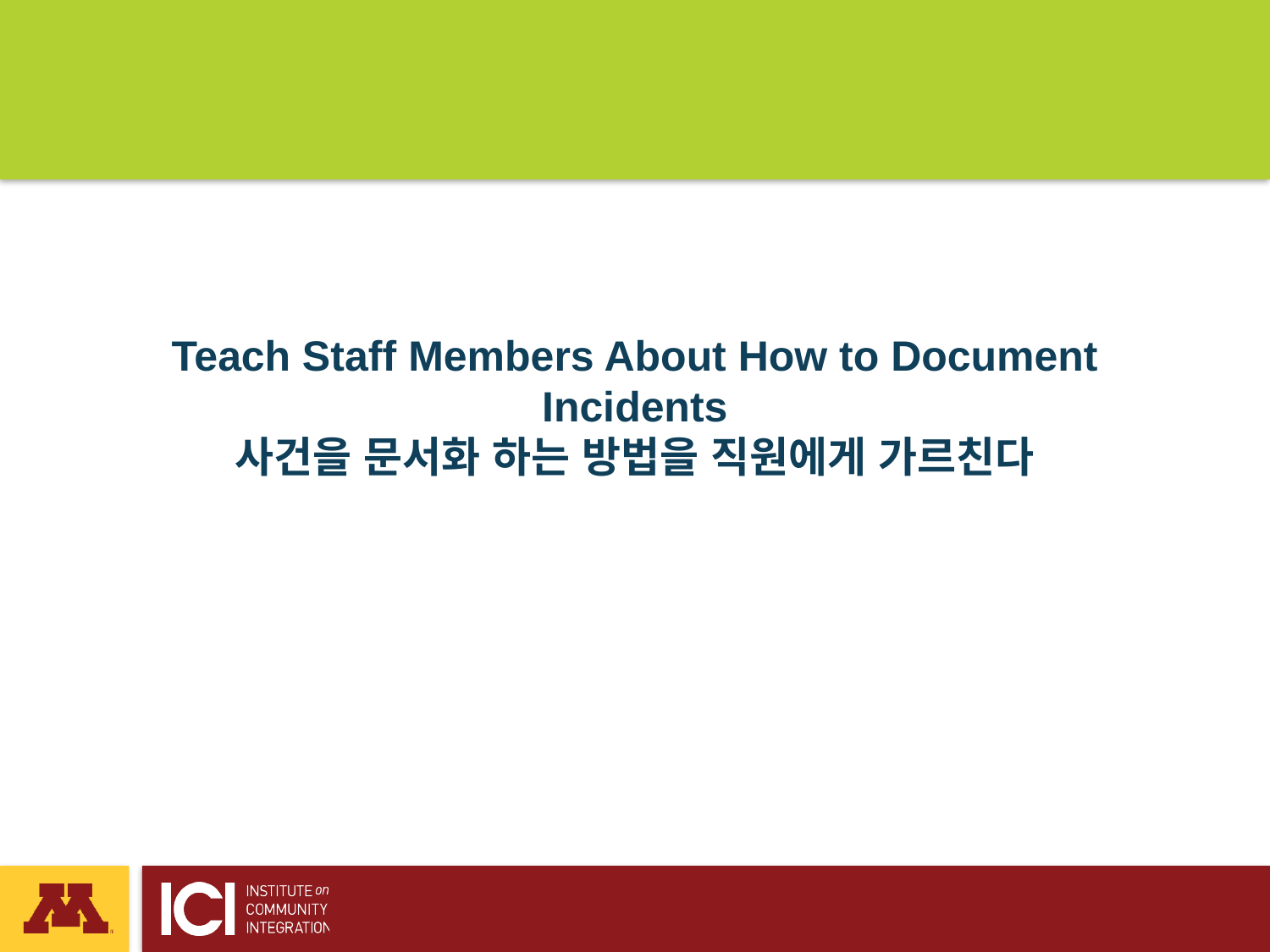

# Teach Staff Members About How to Document Incidents 사건을 문서화 하는 방법을 직원에게 가르친다